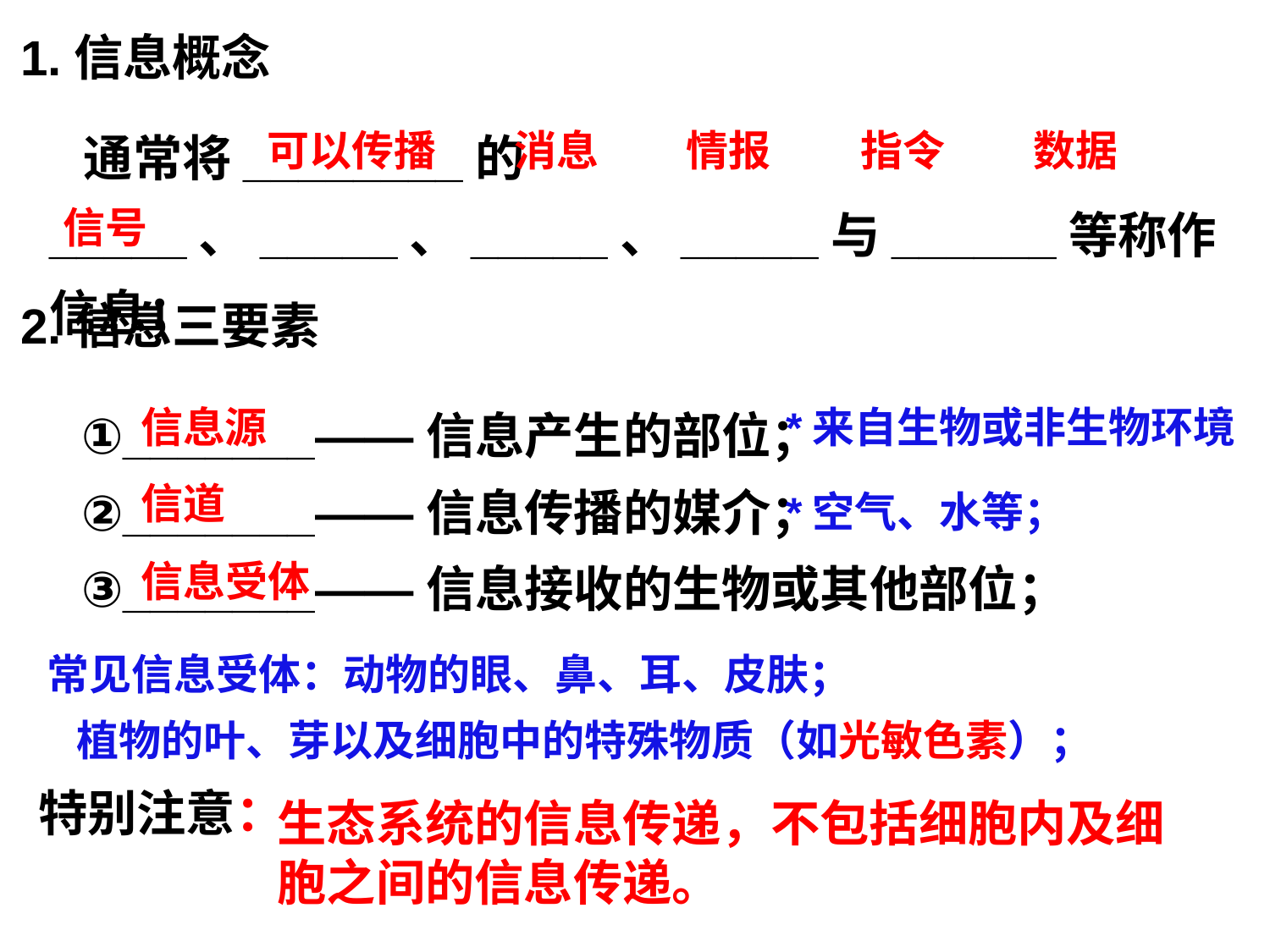

1.信息概念
  通常将________的_____、_____、_____、_____与______等称作信息；
可以传播
消息
情报
指令
数据
信号
2.信息三要素
①_______——信息产生的部位；
②_______——信息传播的媒介；
③_______——信息接收的生物或其他部位；
信息源
*来自生物或非生物环境
信道
*空气、水等；
信息受体
常见信息受体：动物的眼、鼻、耳、皮肤；
  植物的叶、芽以及细胞中的特殊物质（如光敏色素）；
特别注意：
生态系统的信息传递，不包括细胞内及细胞之间的信息传递。